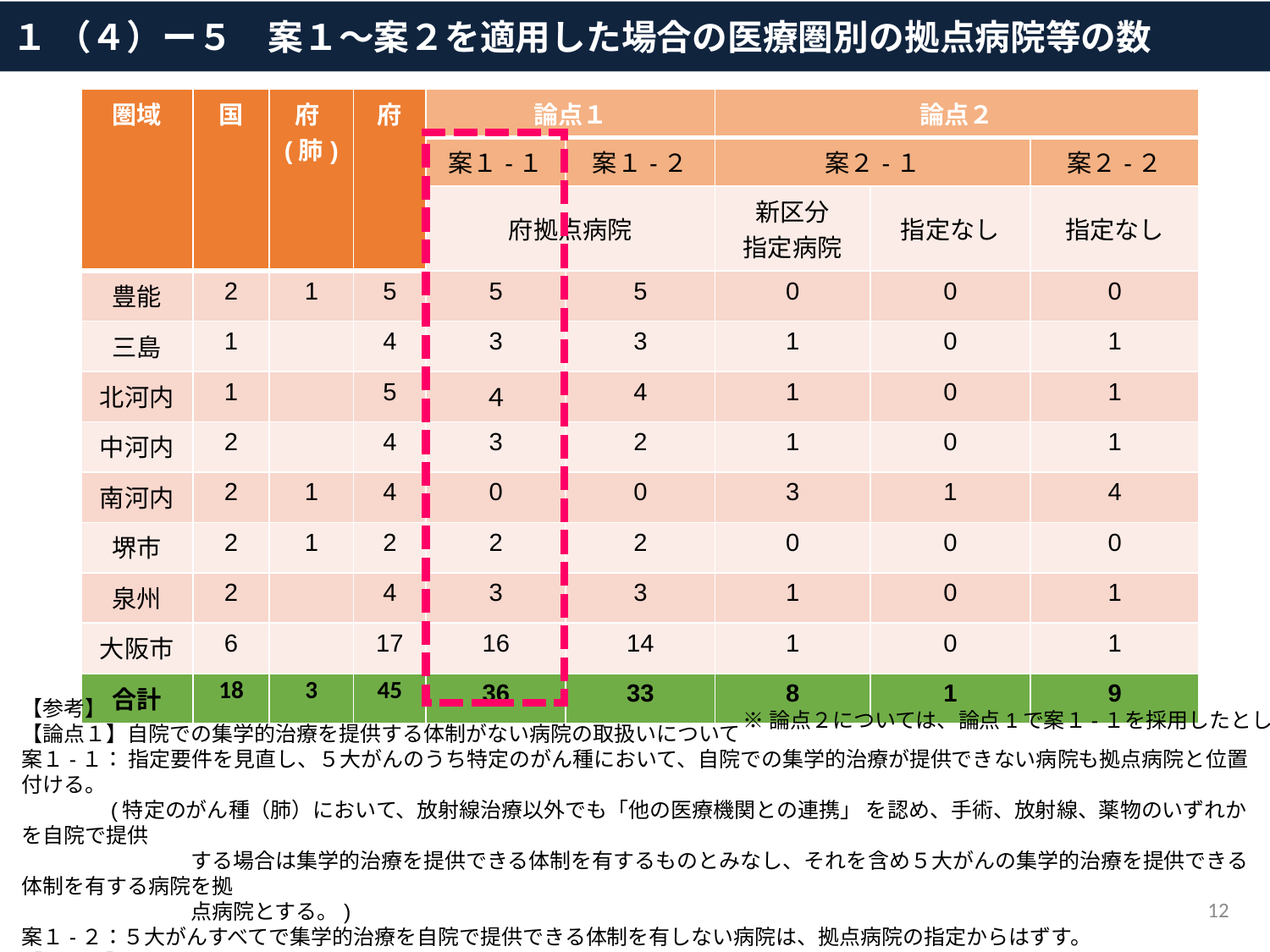

１ （４）ー５　案１～案２を適用した場合の医療圏別の拠点病院等の数
| 圏域 | 国 | 府(肺) | 府 | 論点１ |  | 論点２ |  |  |
| --- | --- | --- | --- | --- | --- | --- | --- | --- |
|  |  |  |  | 案１-１ | 案１-２ | 案２-１ |  | 案２-２ |
|  |  |  |  | 府拠点病院 |  | 新区分 指定病院 | 指定なし | 指定なし |
| 豊能 | 2 | 1 | 5 | 5 | 5 | 0 | 0 | 0 |
| 三島 | 1 |  | 4 | 3 | 3 | 1 | 0 | 1 |
| 北河内 | 1 |  | 5 | ４ | 4 | 1 | 0 | 1 |
| 中河内 | 2 |  | 4 | 3 | 2 | 1 | 0 | 1 |
| 南河内 | 2 | 1 | 4 | 0 | 0 | 3 | 1 | 4 |
| 堺市 | 2 | 1 | 2 | 2 | 2 | 0 | 0 | 0 |
| 泉州 | 2 |  | 4 | 3 | 3 | 1 | 0 | 1 |
| 大阪市 | 6 |  | 17 | 16 | 14 | 1 | 0 | 1 |
| 合計 | 18 | 3 | 45 | 36 | 33 | 8 | 1 | 9 |

【参考】
【論点１】自院での集学的治療を提供する体制がない病院の取扱いについて
案１-１： 指定要件を見直し、５大がんのうち特定のがん種において、自院での集学的治療が提供できない病院も拠点病院と位置付ける。
               (特定のがん種（肺）において、放射線治療以外でも「他の医療機関との連携」 を認め、手術、放射線、薬物のいずれかを自院で提供
　　　　　　　　する場合は集学的治療を提供できる体制を有するものとみなし、それを含め５大がんの集学的治療を提供できる体制を有する病院を拠
　　　　　　　　点病院とする。)
案１-２：５大がんすべてで集学的治療を自院で提供できる体制を有しない病院は、拠点病院の指定からはずす。
【論点２】拠点病院の指定からはずれた病院の取扱いについて
案２-１：別途、新たな指定区分を設ける。
案２-２：特に新たな指定は行わない。
※論点２については、論点1で案１-１を採用したとして記載
12